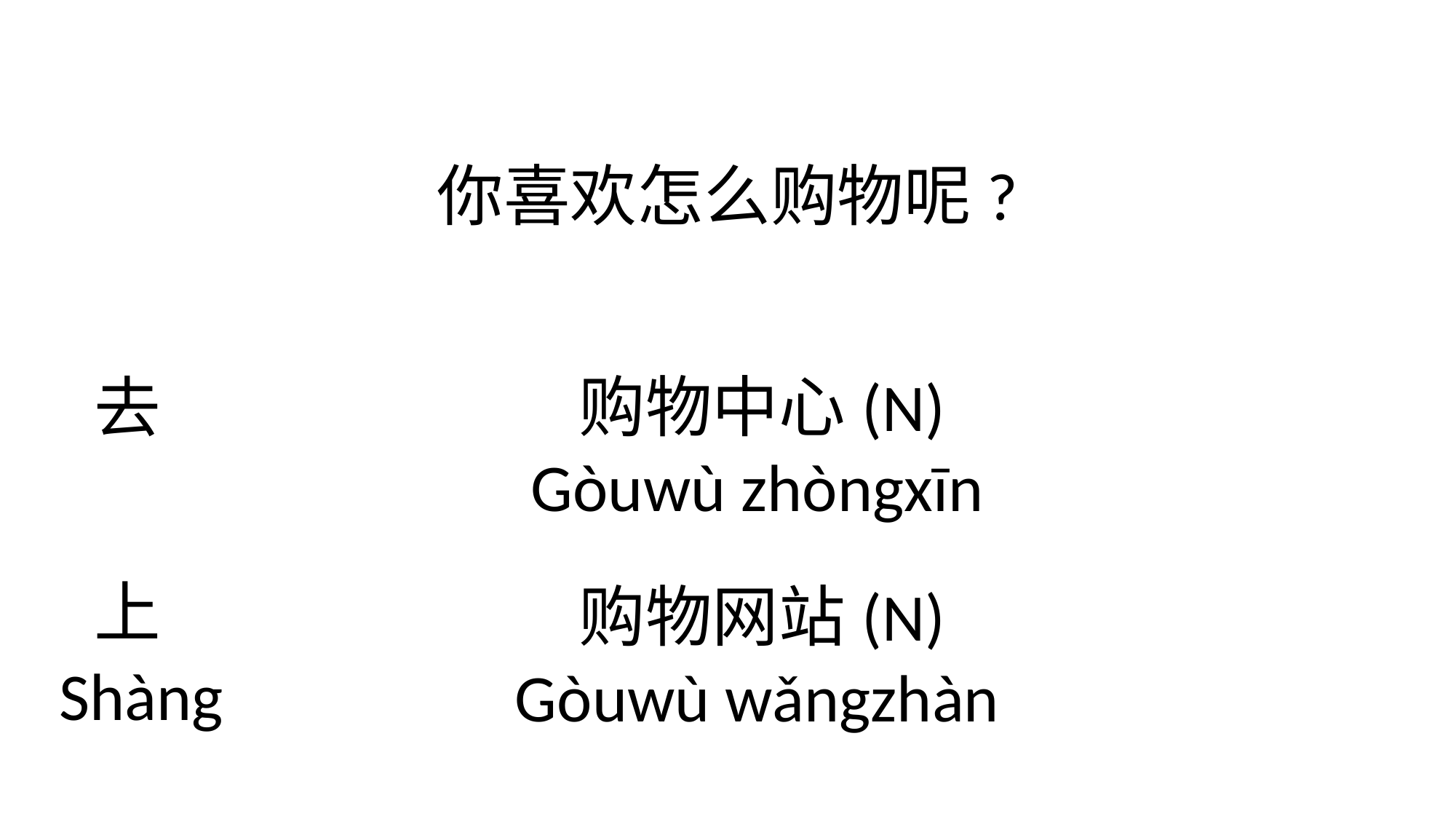

# 你喜欢怎么购物呢?
购物中心(N)
去
Gòuwù zhòngxīn
上
购物网站(N)
Shàng
Gòuwù wǎngzhàn